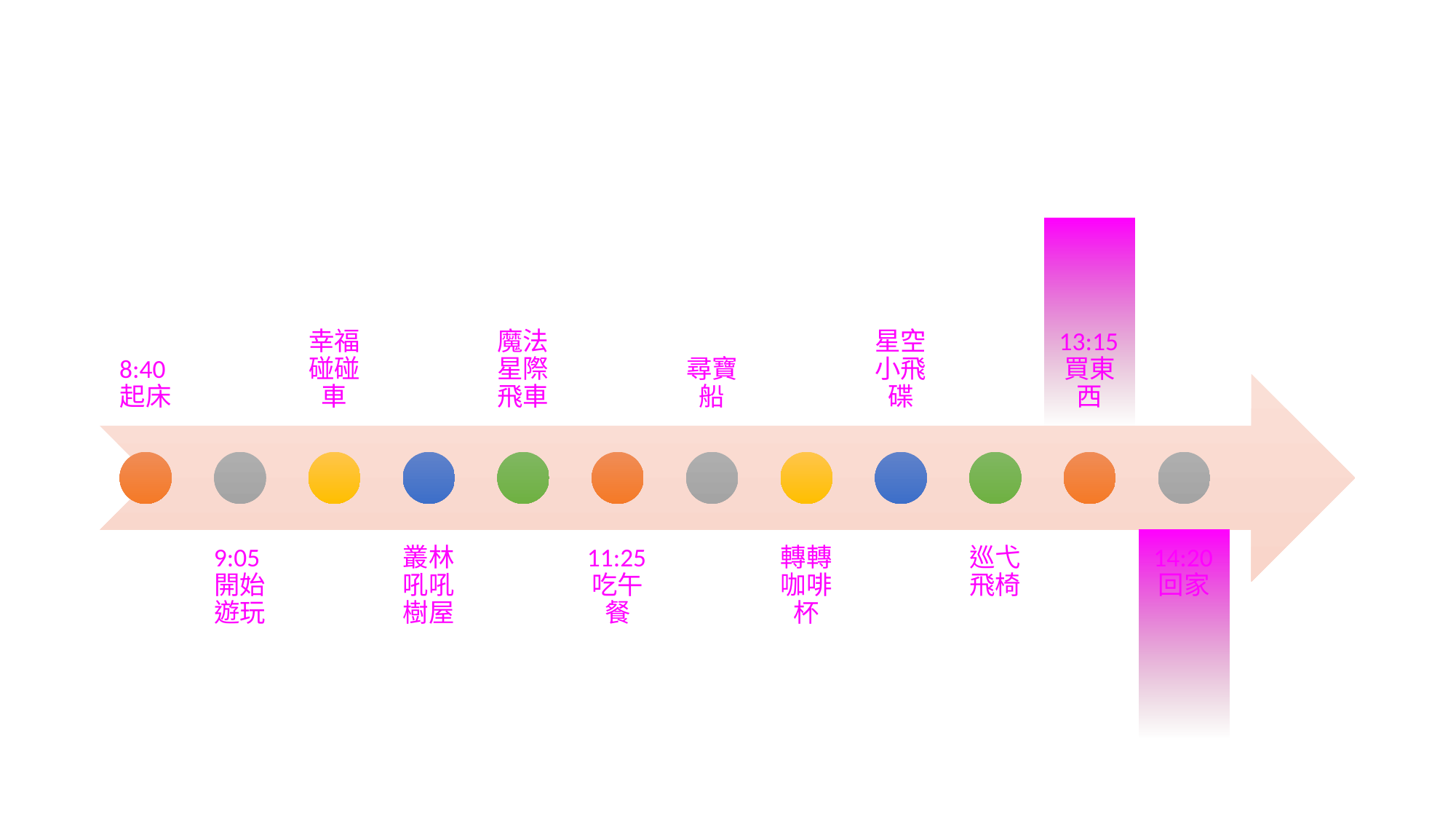

#
8:40起床
9:05開始遊玩
幸福碰碰車
叢林吼吼樹屋
魔法星際飛車
11:25吃午餐
尋寶船
轉轉咖啡杯
星空小飛碟
巡弋飛椅
13:15買東西
14:20回家